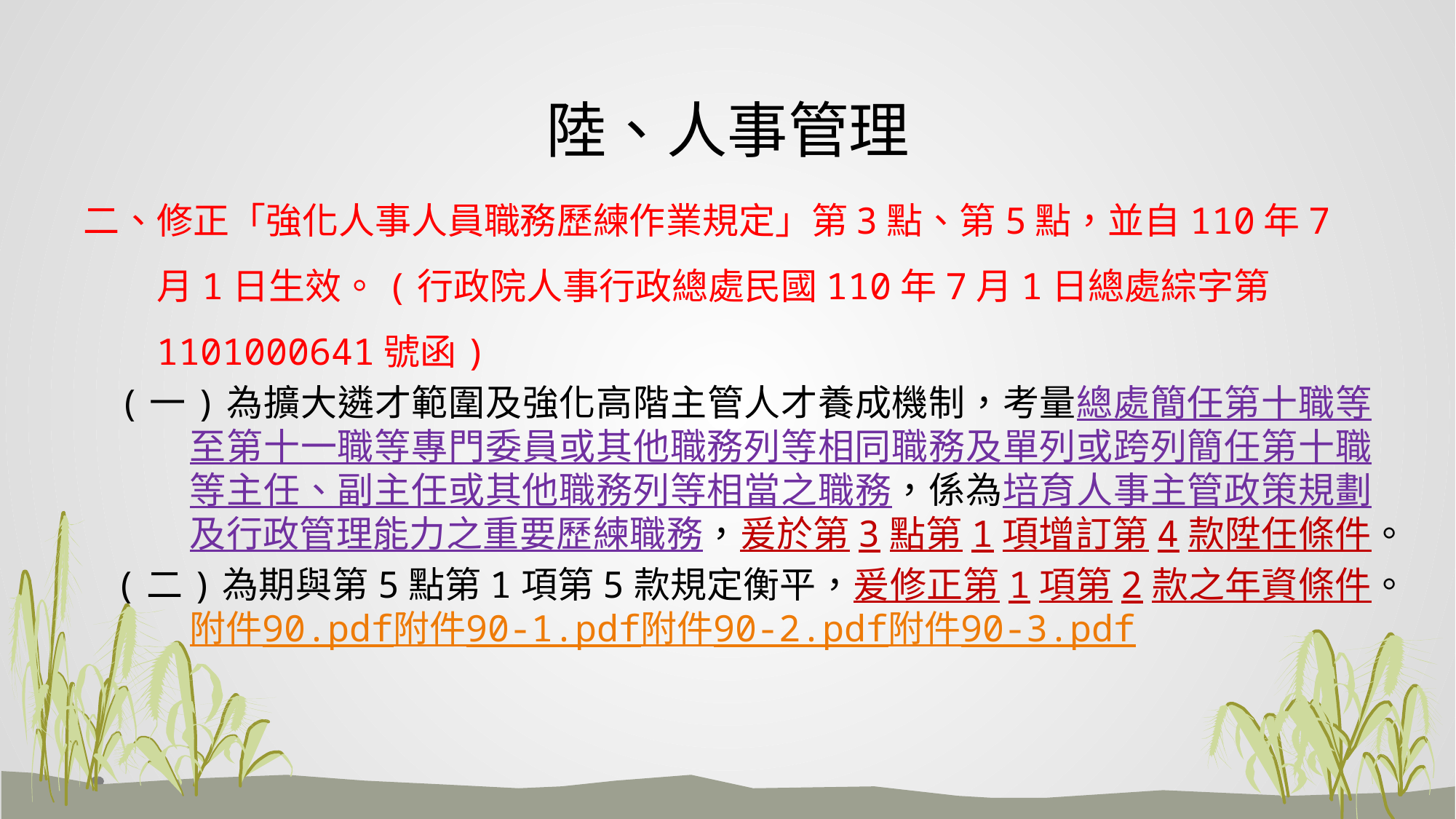

# 陸、人事管理
二、修正「強化人事人員職務歷練作業規定」第3點、第5點，並自110年7月1日生效。(行政院人事行政總處民國110年7月1日總處綜字第1101000641號函)
(一)為擴大遴才範圍及強化高階主管人才養成機制，考量總處簡任第十職等至第十一職等專門委員或其他職務列等相同職務及單列或跨列簡任第十職等主任、副主任或其他職務列等相當之職務，係為培育人事主管政策規劃及行政管理能力之重要歷練職務，爰於第3點第1項增訂第4款陞任條件。
(二)為期與第5點第1項第5款規定衡平，爰修正第1項第2款之年資條件。附件90.pdf附件90-1.pdf附件90-2.pdf附件90-3.pdf